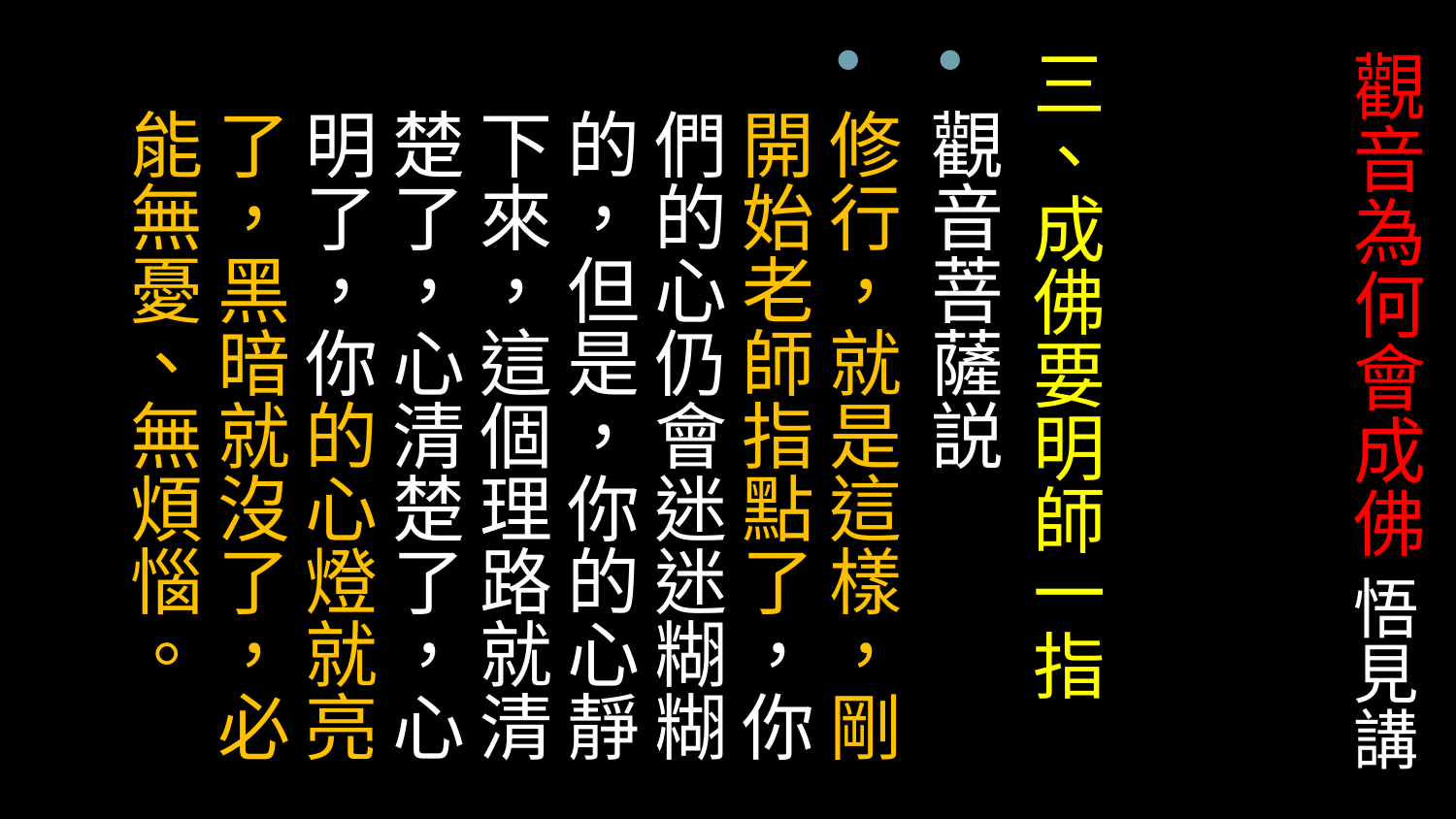

三、成佛要明師一指
觀音菩薩説
修行，就是這樣，剛開始老師指點了，你們的心仍會迷迷糊糊的，但是，你的心靜下來，這個理路就清楚了，心清楚了，心明了，你的心燈就亮了，黑暗就沒了，必能無憂、無煩惱。

# 觀音為何會成佛 悟見講